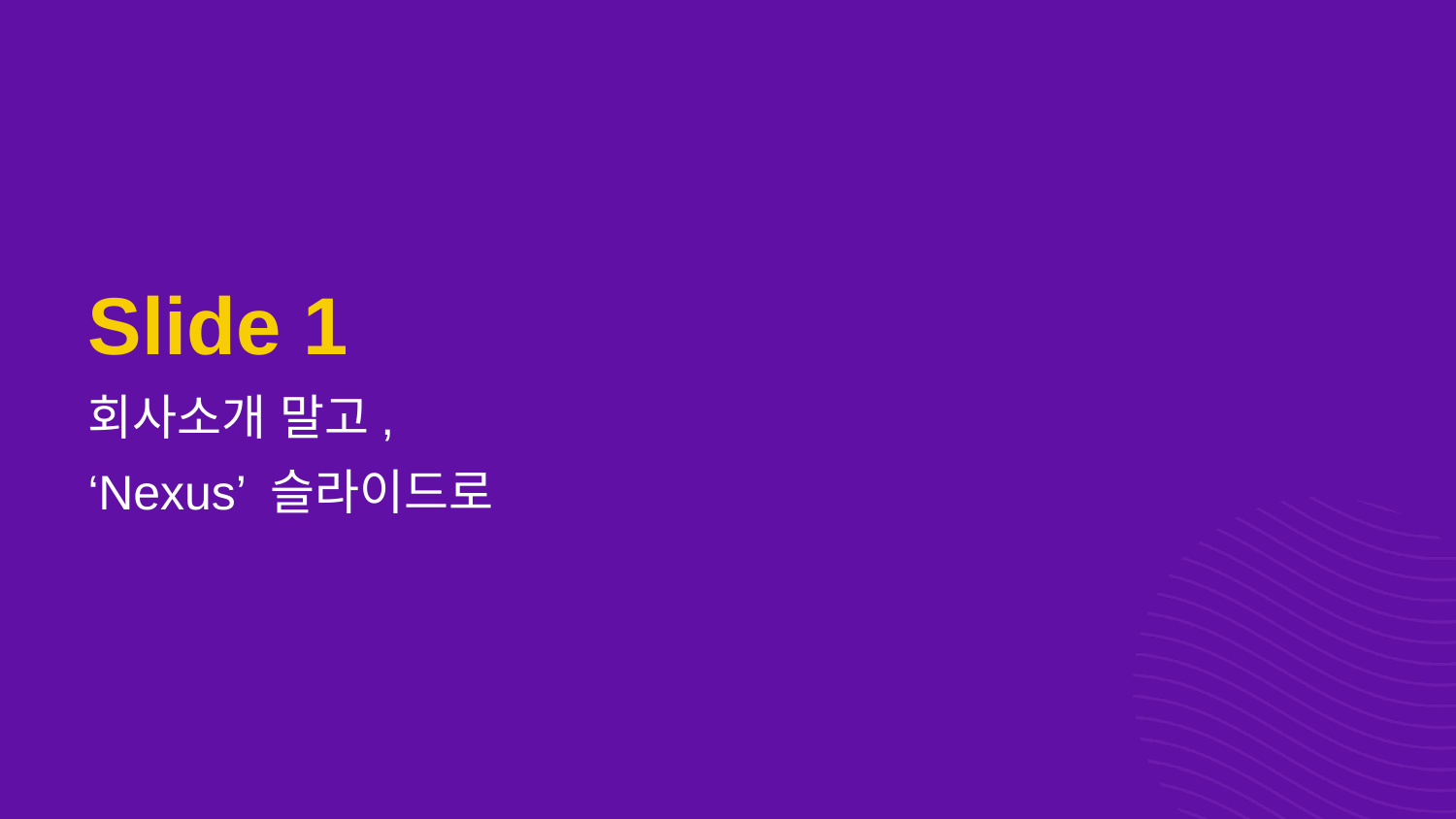

# Slide 1
회사소개 말고,
‘Nexus’ 슬라이드로